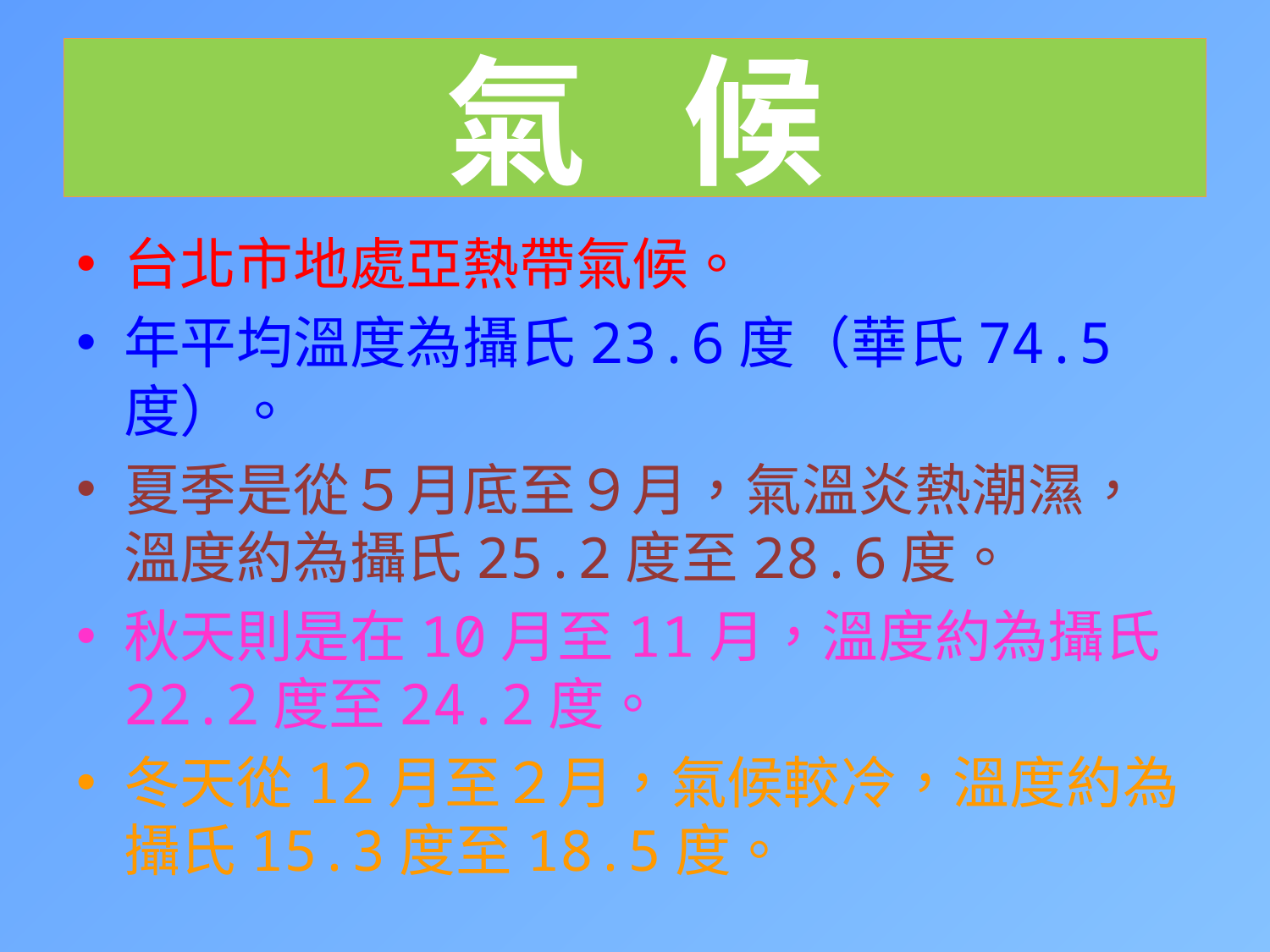

# 氣   候
台北市地處亞熱帶氣候。
年平均溫度為攝氏23.6度（華氏74.5度）。
夏季是從５月底至９月，氣溫炎熱潮濕，溫度約為攝氏25.2度至28.6度。
秋天則是在10月至11月，溫度約為攝氏22.2度至24.2度。
冬天從12月至２月，氣候較冷，溫度約為攝氏15.3度至18.5度。